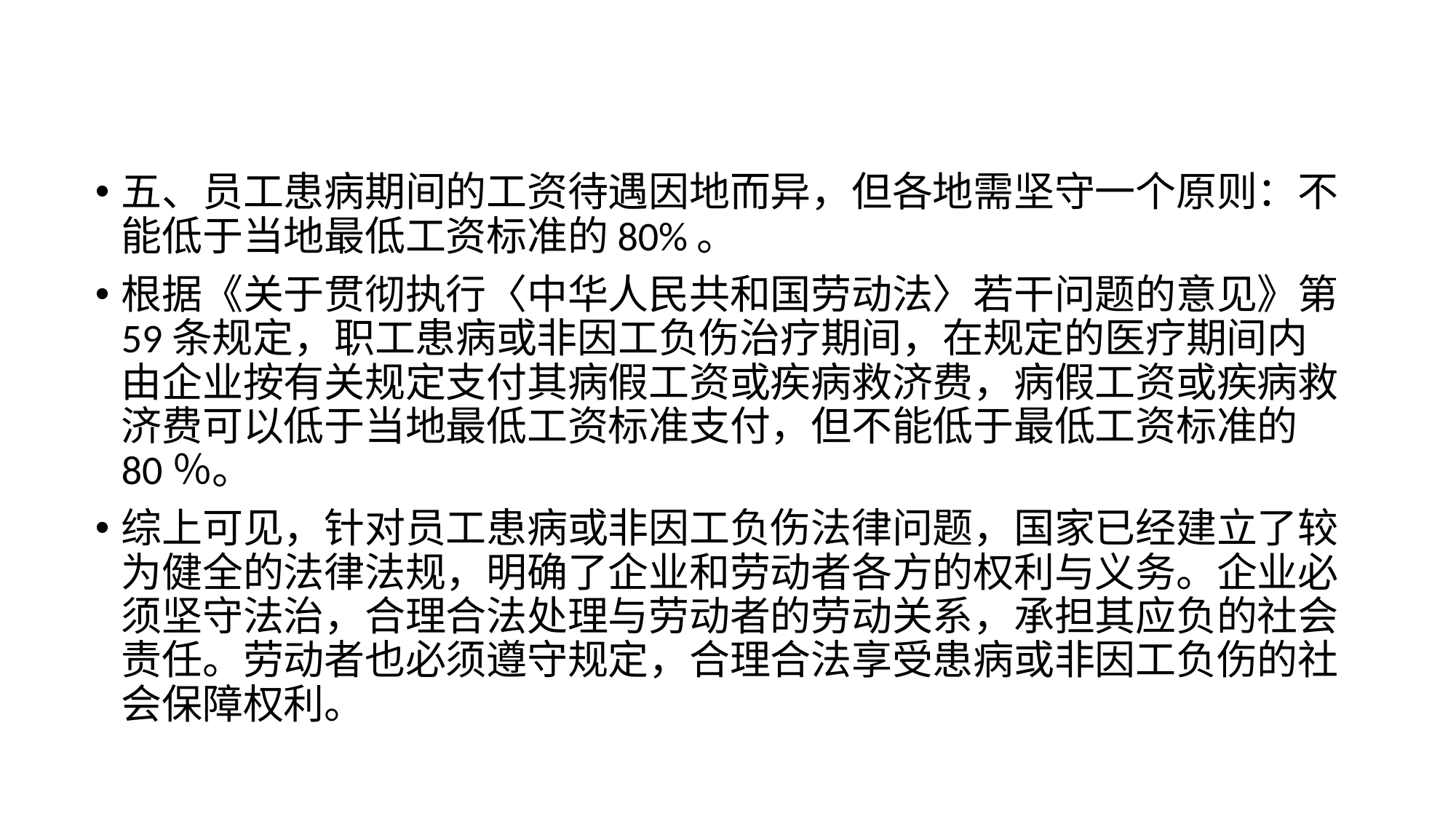

五、员工患病期间的工资待遇因地而异，但各地需坚守一个原则：不能低于当地最低工资标准的80%。
根据《关于贯彻执行〈中华人民共和国劳动法〉若干问题的意见》第59条规定，职工患病或非因工负伤治疗期间，在规定的医疗期间内由企业按有关规定支付其病假工资或疾病救济费，病假工资或疾病救济费可以低于当地最低工资标准支付，但不能低于最低工资标准的80％。
综上可见，针对员工患病或非因工负伤法律问题，国家已经建立了较为健全的法律法规，明确了企业和劳动者各方的权利与义务。企业必须坚守法治，合理合法处理与劳动者的劳动关系，承担其应负的社会责任。劳动者也必须遵守规定，合理合法享受患病或非因工负伤的社会保障权利。